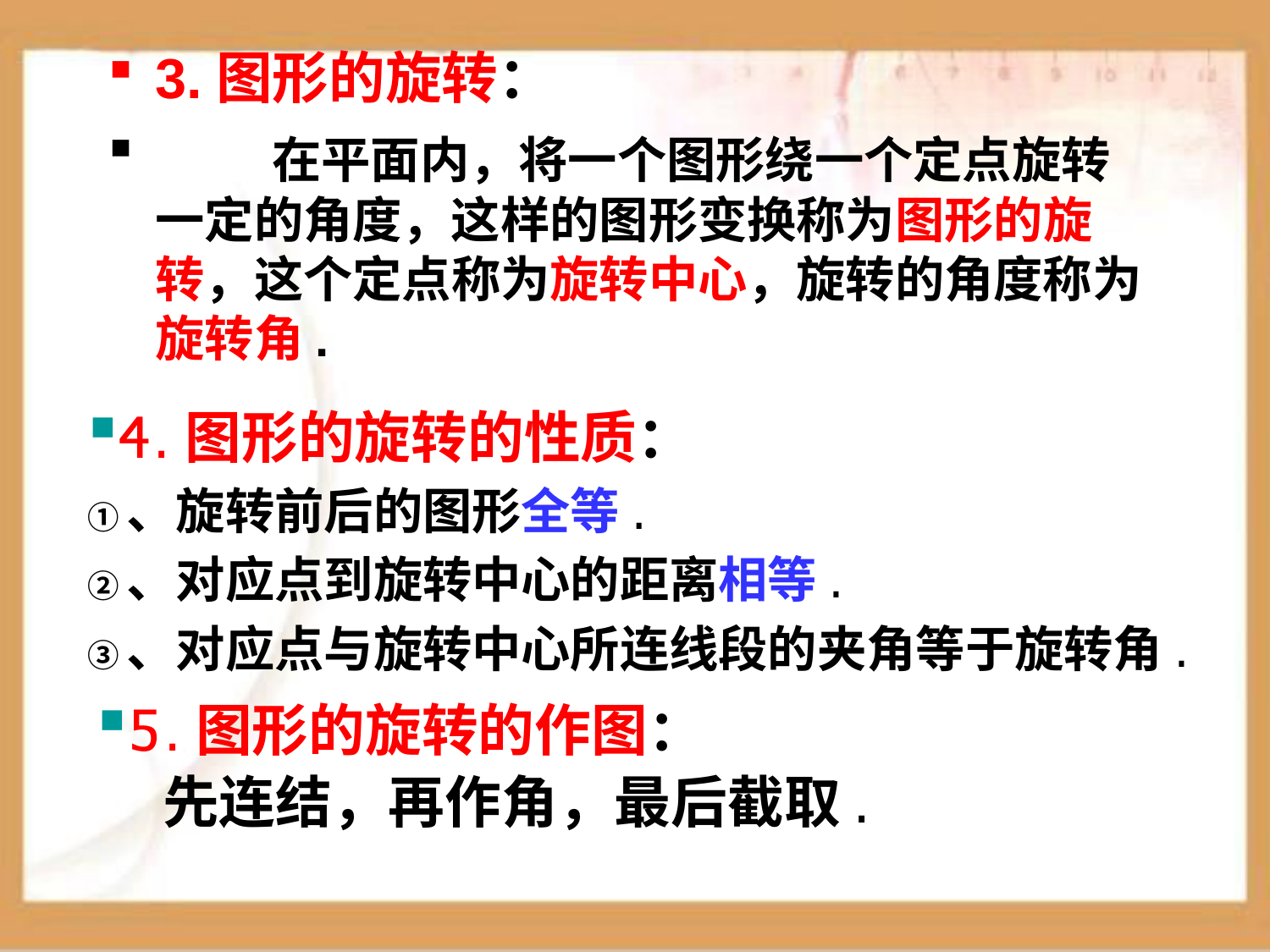

3.图形的旋转：
        在平面内，将一个图形绕一个定点旋转一定的角度，这样的图形变换称为图形的旋转，这个定点称为旋转中心，旋转的角度称为旋转角.

4.图形的旋转的性质：
①、旋转前后的图形全等.
②、对应点到旋转中心的距离相等.
③、对应点与旋转中心所连线段的夹角等于旋转角.

5.图形的旋转的作图：
    先连结，再作角，最后截取.